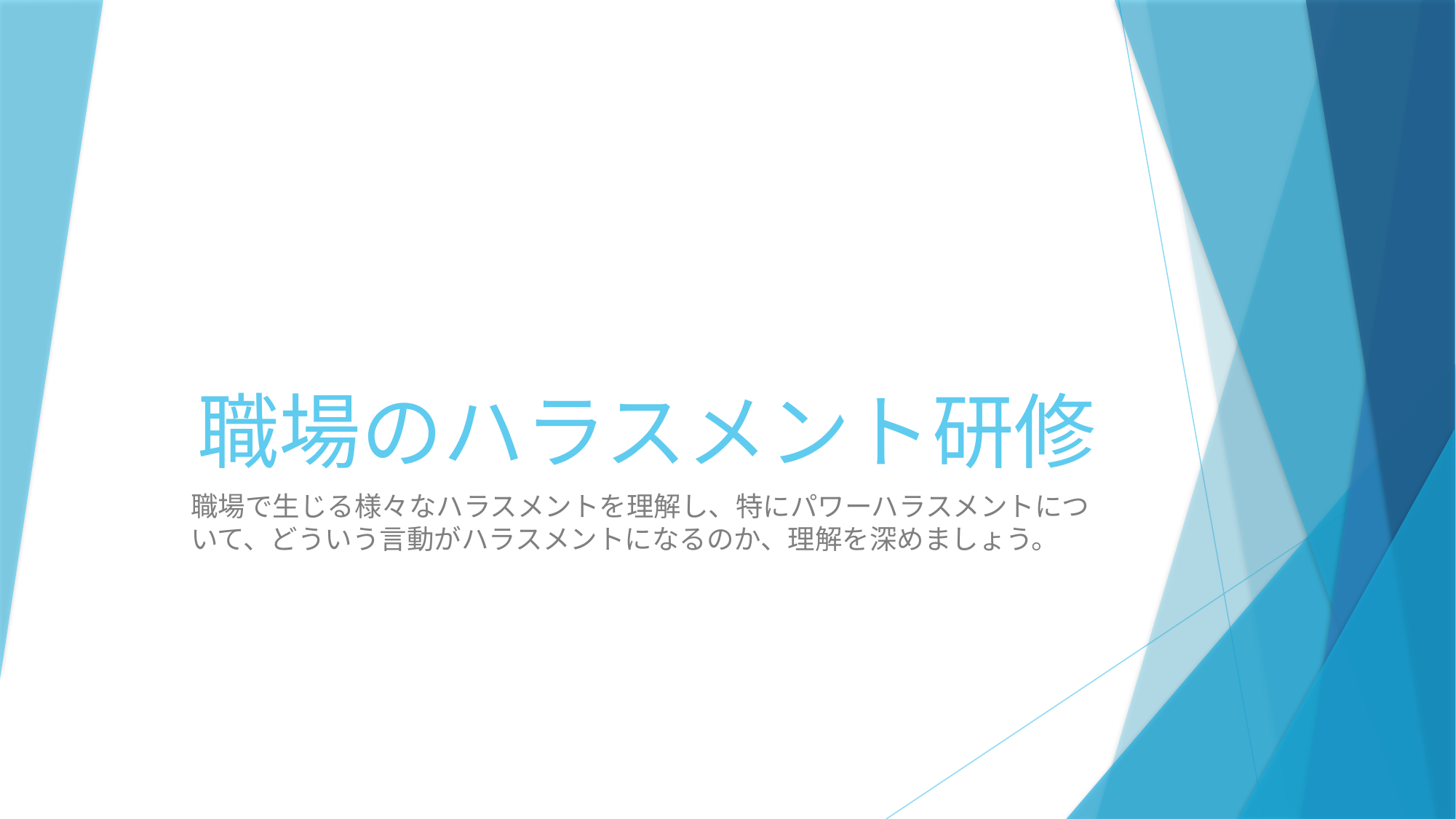

# 職場のハラスメント研修
職場で生じる様々なハラスメントを理解し、特にパワーハラスメントについて、どういう言動がハラスメントになるのか、理解を深めましょう。